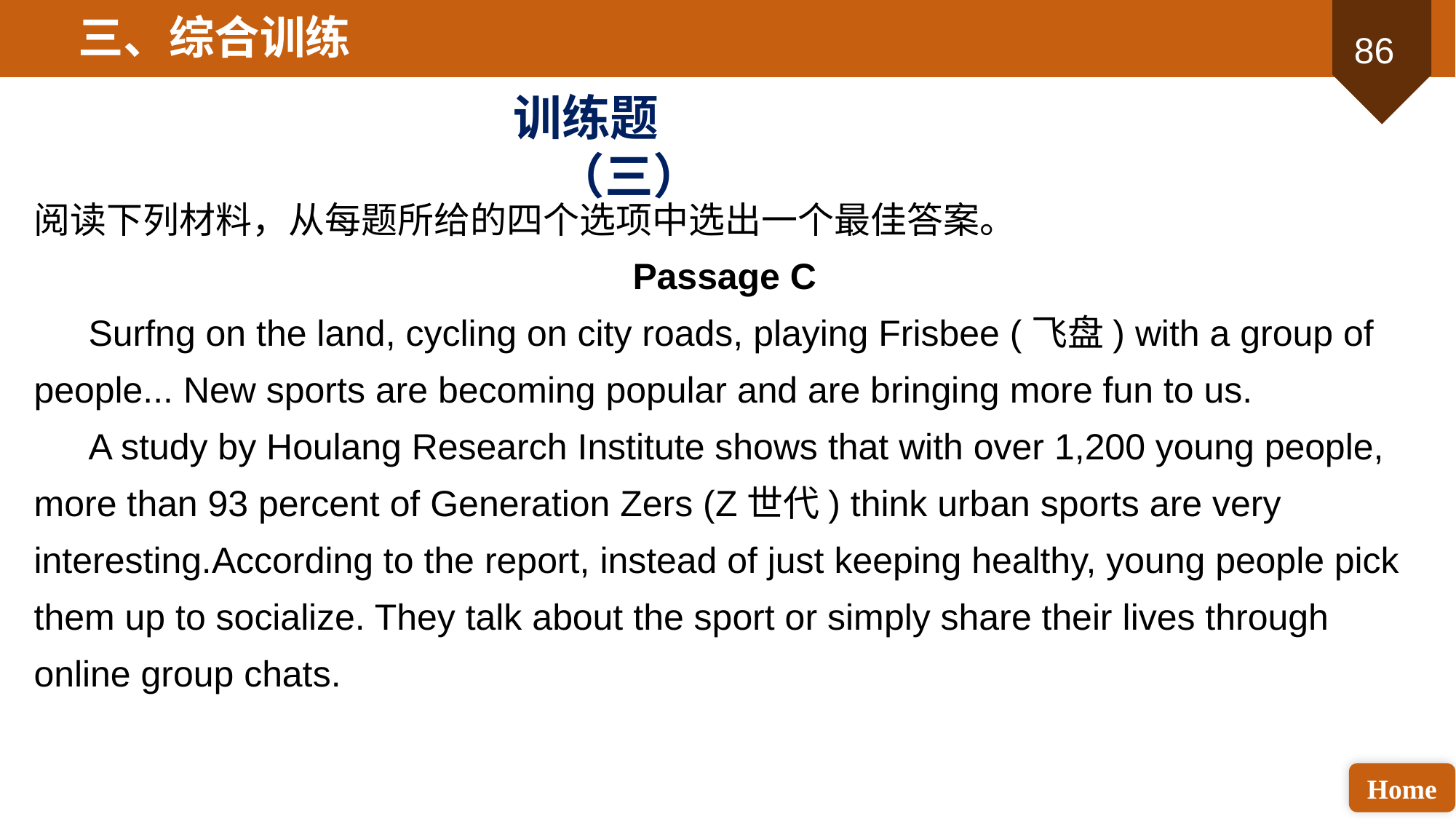

三、综合训练
训练题（三）
阅读下列材料，从每题所给的四个选项中选出一个最佳答案。
Passage C
Surfng on the land, cycling on city roads, playing Frisbee (飞盘) with a group of people... New sports are becoming popular and are bringing more fun to us.
A study by Houlang Research Institute shows that with over 1,200 young people, more than 93 percent of Generation Zers (Z世代) think urban sports are very interesting.According to the report, instead of just keeping healthy, young people pick them up to socialize. They talk about the sport or simply share their lives through online group chats.